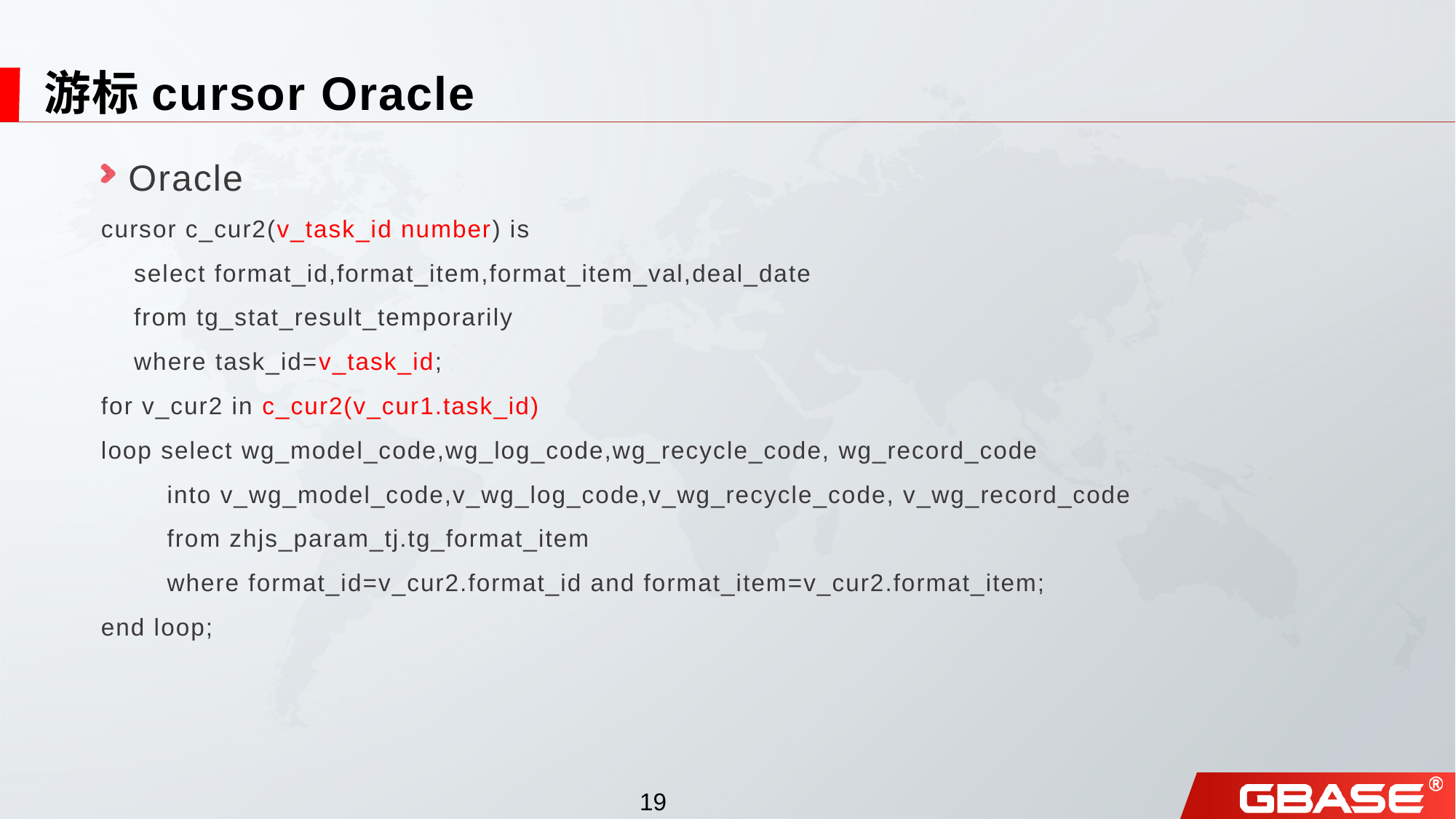

# 游标cursor Oracle
Oracle
cursor c_cur2(v_task_id number) is
    select format_id,format_item,format_item_val,deal_date
    from tg_stat_result_temporarily
    where task_id=v_task_id;
for v_cur2 in c_cur2(v_cur1.task_id)
loop select wg_model_code,wg_log_code,wg_recycle_code, wg_record_code
        into v_wg_model_code,v_wg_log_code,v_wg_recycle_code, v_wg_record_code
        from zhjs_param_tj.tg_format_item
        where format_id=v_cur2.format_id and format_item=v_cur2.format_item;
end loop;